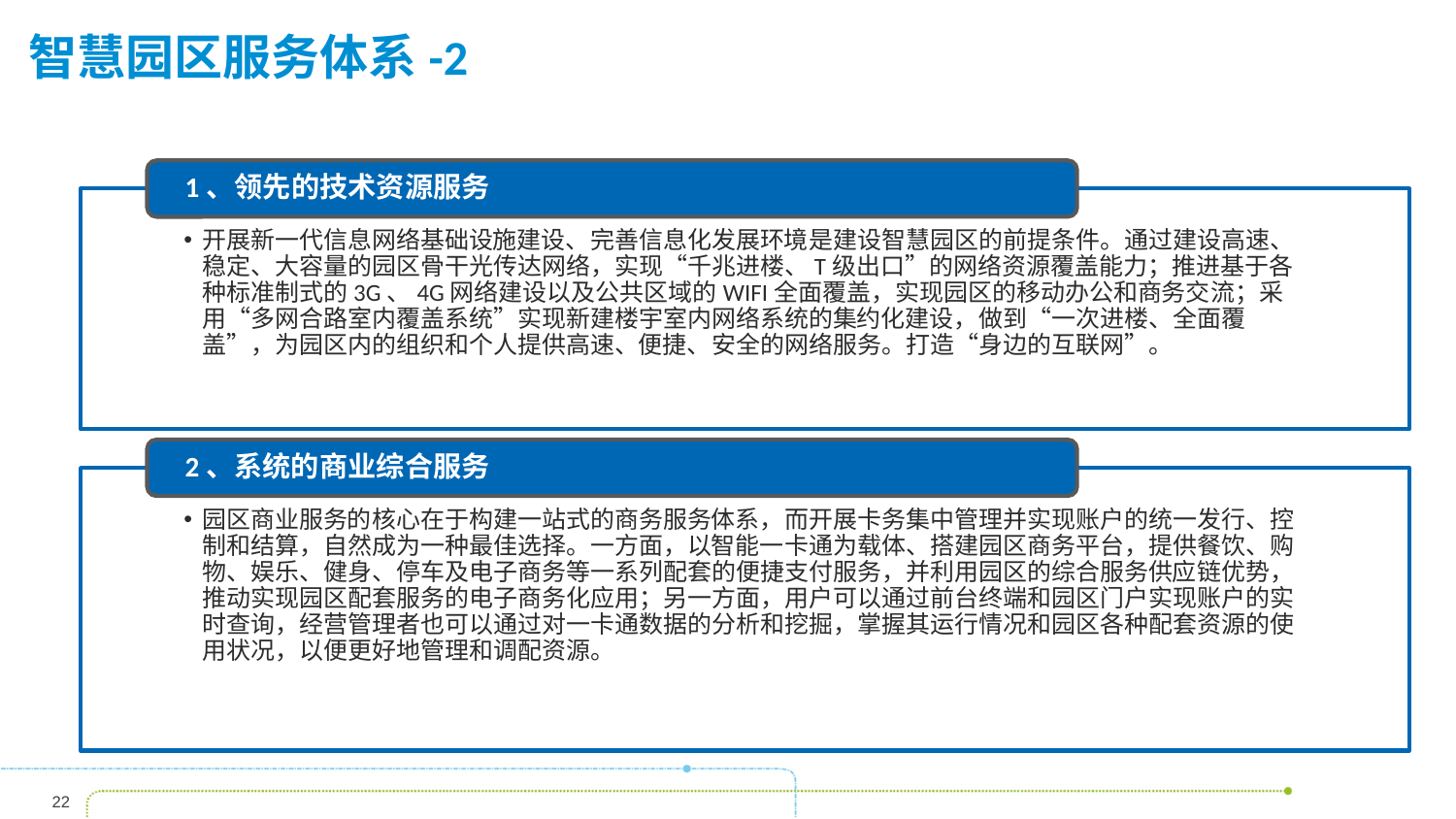

# 智慧园区服务体系-2
开展新一代信息网络基础设施建设、完善信息化发展环境是建设智慧园区的前提条件。通过建设高速、稳定、大容量的园区骨干光传达网络，实现“千兆进楼、T级出口”的网络资源覆盖能力；推进基于各种标准制式的3G、4G网络建设以及公共区域的WIFI全面覆盖，实现园区的移动办公和商务交流；采用“多网合路室内覆盖系统”实现新建楼宇室内网络系统的集约化建设，做到“一次进楼、全面覆盖”，为园区内的组织和个人提供高速、便捷、安全的网络服务。打造“身边的互联网”。
1、领先的技术资源服务
园区商业服务的核心在于构建一站式的商务服务体系，而开展卡务集中管理并实现账户的统一发行、控制和结算，自然成为一种最佳选择。一方面，以智能一卡通为载体、搭建园区商务平台，提供餐饮、购物、娱乐、健身、停车及电子商务等一系列配套的便捷支付服务，并利用园区的综合服务供应链优势，推动实现园区配套服务的电子商务化应用；另一方面，用户可以通过前台终端和园区门户实现账户的实时查询，经营管理者也可以通过对一卡通数据的分析和挖掘，掌握其运行情况和园区各种配套资源的使用状况，以便更好地管理和调配资源。
2、系统的商业综合服务